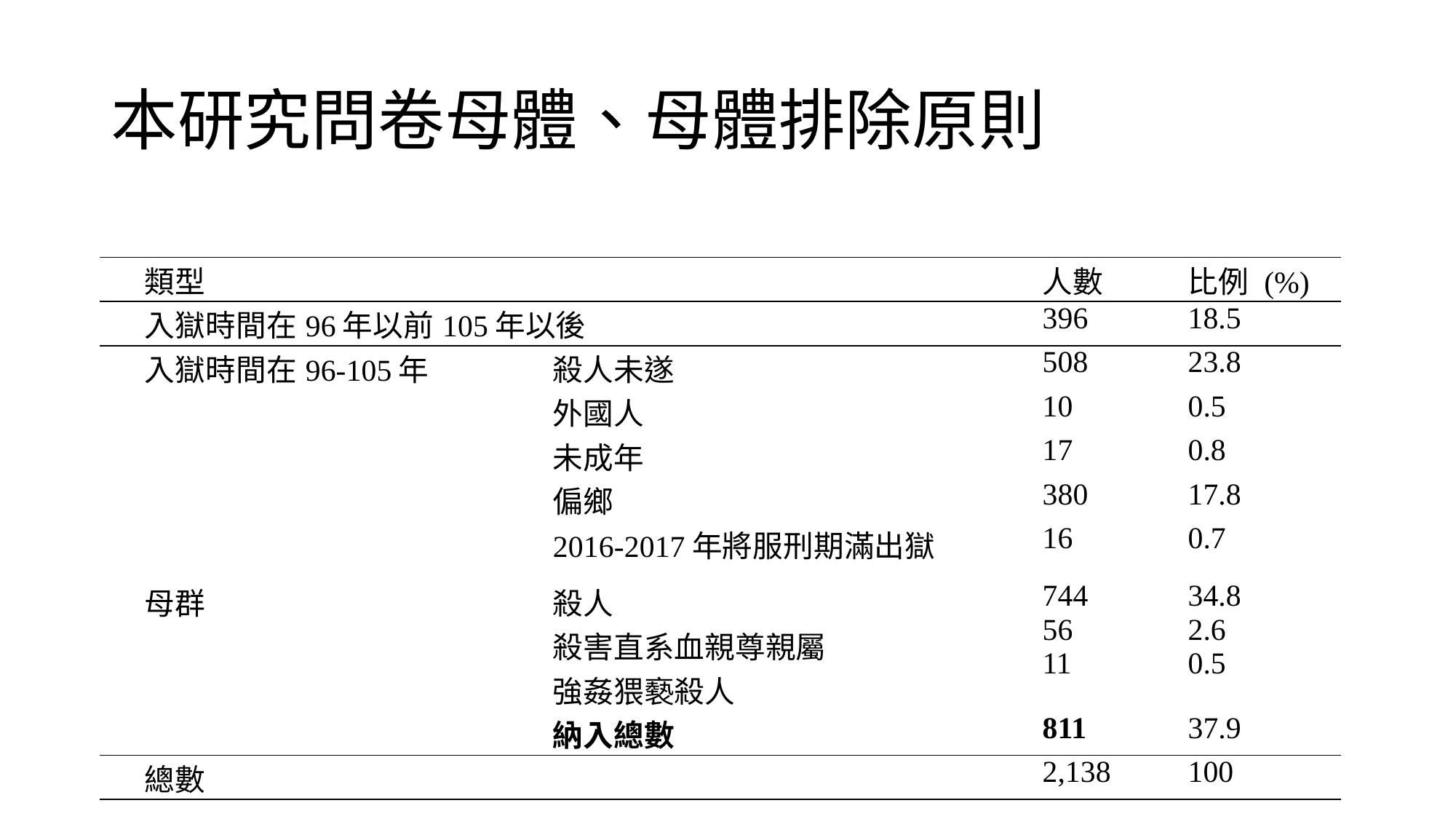

# 本研究問卷母體、母體排除原則
| 類型 |  | 人數 | 比例 (%) |
| --- | --- | --- | --- |
| 入獄時間在96年以前105年以後 |  | 396 | 18.5 |
| 入獄時間在96-105年 | 殺人未遂 | 508 | 23.8 |
|  | 外國人 | 10 | 0.5 |
|  | 未成年 | 17 | 0.8 |
|  | 偏鄉 | 380 | 17.8 |
|  | 2016-2017年將服刑期滿出獄 | 16 | 0.7 |
| 母群 | 殺人 殺害直系血親尊親屬 強姦猥褻殺人 | 744 56 11 | 34.8 2.6 0.5 |
|  | 納入總數 | 811 | 37.9 |
| 總數 |  | 2,138 | 100 |